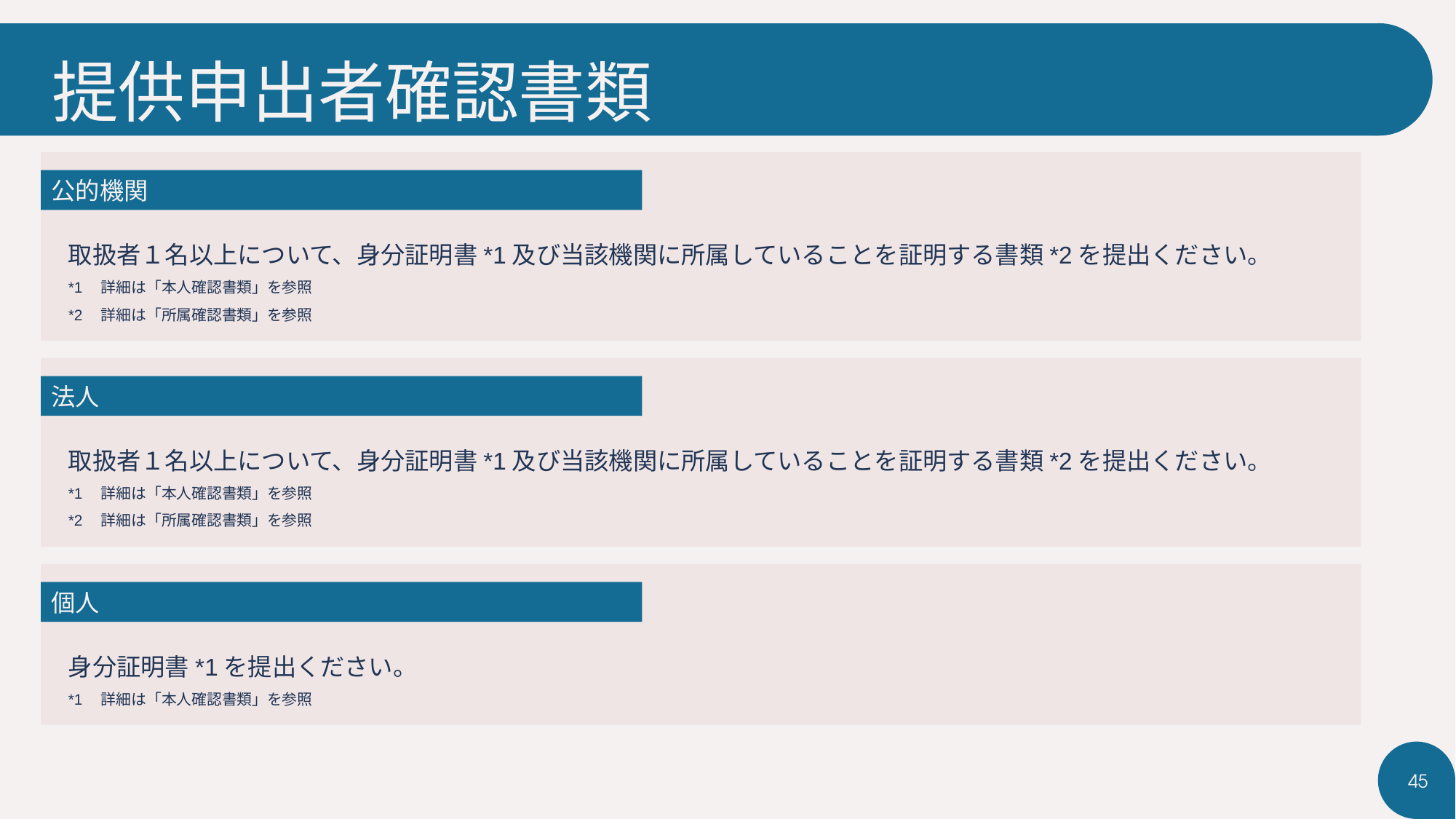

# 提供申出者確認書類

公的機関
取扱者１名以上について、身分証明書*1及び当該機関に所属していることを証明する書類*2を提出ください。
*1　詳細は「本人確認書類」を参照
*2　詳細は「所属確認書類」を参照

法人
取扱者１名以上について、身分証明書*1及び当該機関に所属していることを証明する書類*2を提出ください。
*1　詳細は「本人確認書類」を参照
*2　詳細は「所属確認書類」を参照

個人
身分証明書*1を提出ください。
*1　詳細は「本人確認書類」を参照
45